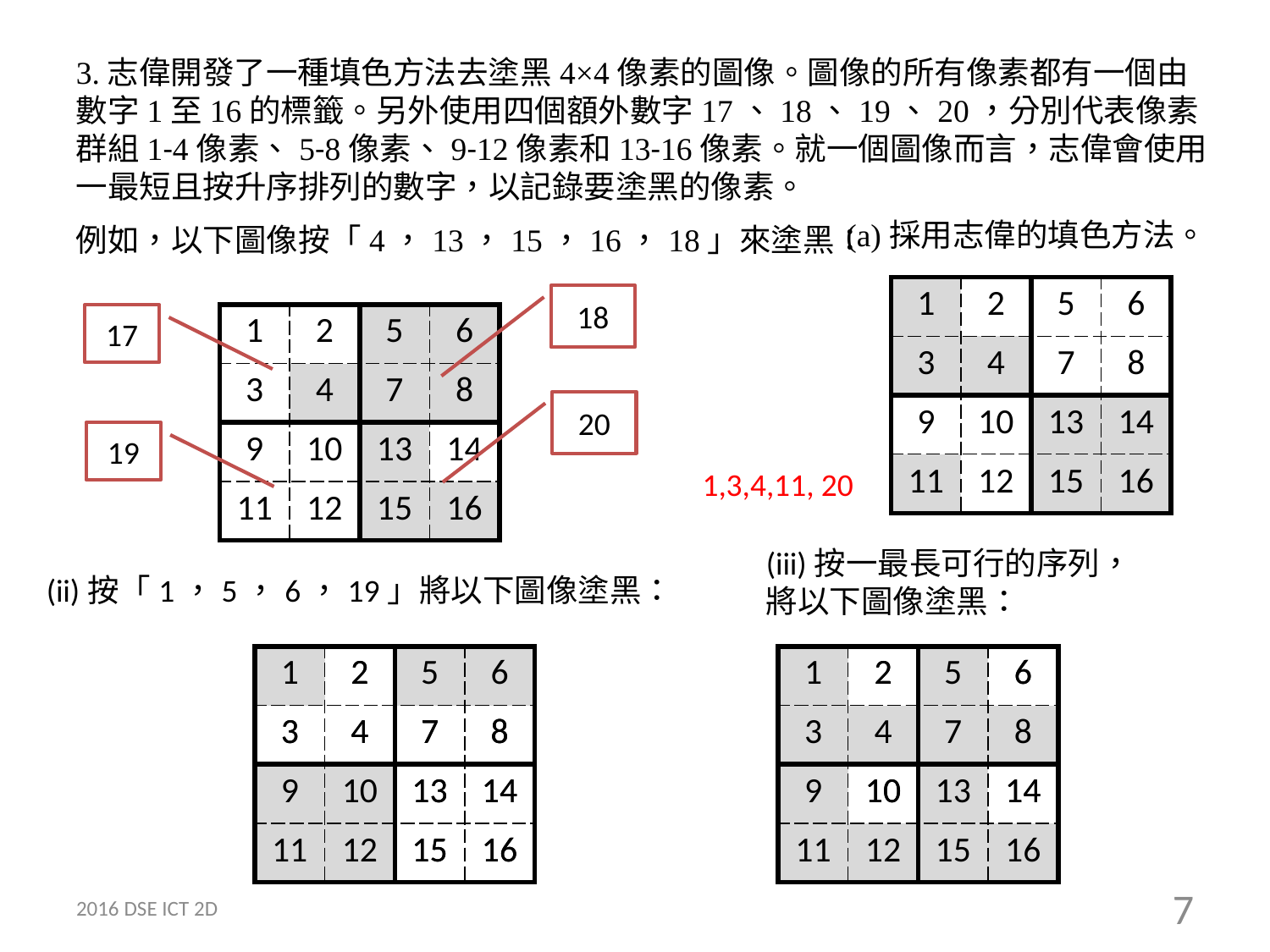

3.志偉開發了一種填色方法去塗黑4×4像素的圖像。圖像的所有像素都有一個由數字1至16的標籤。另外使用四個額外數字17、18、19、20，分別代表像素群組1-4像素、5-8像素、9-12像素和13-16像素。就一個圖像而言，志偉會使用一最短且按升序排列的數字，以記錄要塗黑的像素。
(a)採用志偉的填色方法。
例如，以下圖像按「4，13，15，16，18」來塗黑：
| 1 | 2 | 5 | 6 |
| --- | --- | --- | --- |
| 3 | 4 | 7 | 8 |
| 9 | 10 | 13 | 14 |
| 11 | 12 | 15 | 16 |
18
| 1 | 2 | 5 | 6 |
| --- | --- | --- | --- |
| 3 | 4 | 7 | 8 |
| 9 | 10 | 13 | 14 |
| 11 | 12 | 15 | 16 |
17
20
19
1,3,4,11, 20
(iii)按一最長可行的序列，
將以下圖像塗黑：
(ii)按「1，5，6，19」將以下圖像塗黑：
| 1 | 2 | 5 | 6 |
| --- | --- | --- | --- |
| 3 | 4 | 7 | 8 |
| 9 | 10 | 13 | 14 |
| 11 | 12 | 15 | 16 |
| 1 | 2 | 5 | 6 |
| --- | --- | --- | --- |
| 3 | 4 | 7 | 8 |
| 9 | 10 | 13 | 14 |
| 11 | 12 | 15 | 16 |
| 1 | 2 | 5 | 6 |
| --- | --- | --- | --- |
| 3 | 4 | 7 | 8 |
| 9 | 10 | 13 | 14 |
| 11 | 12 | 15 | 16 |
| 1 | 2 | 5 | 6 |
| --- | --- | --- | --- |
| 3 | 4 | 7 | 8 |
| 9 | 10 | 13 | 14 |
| 11 | 12 | 15 | 16 |
2016 DSE ICT 2D
7